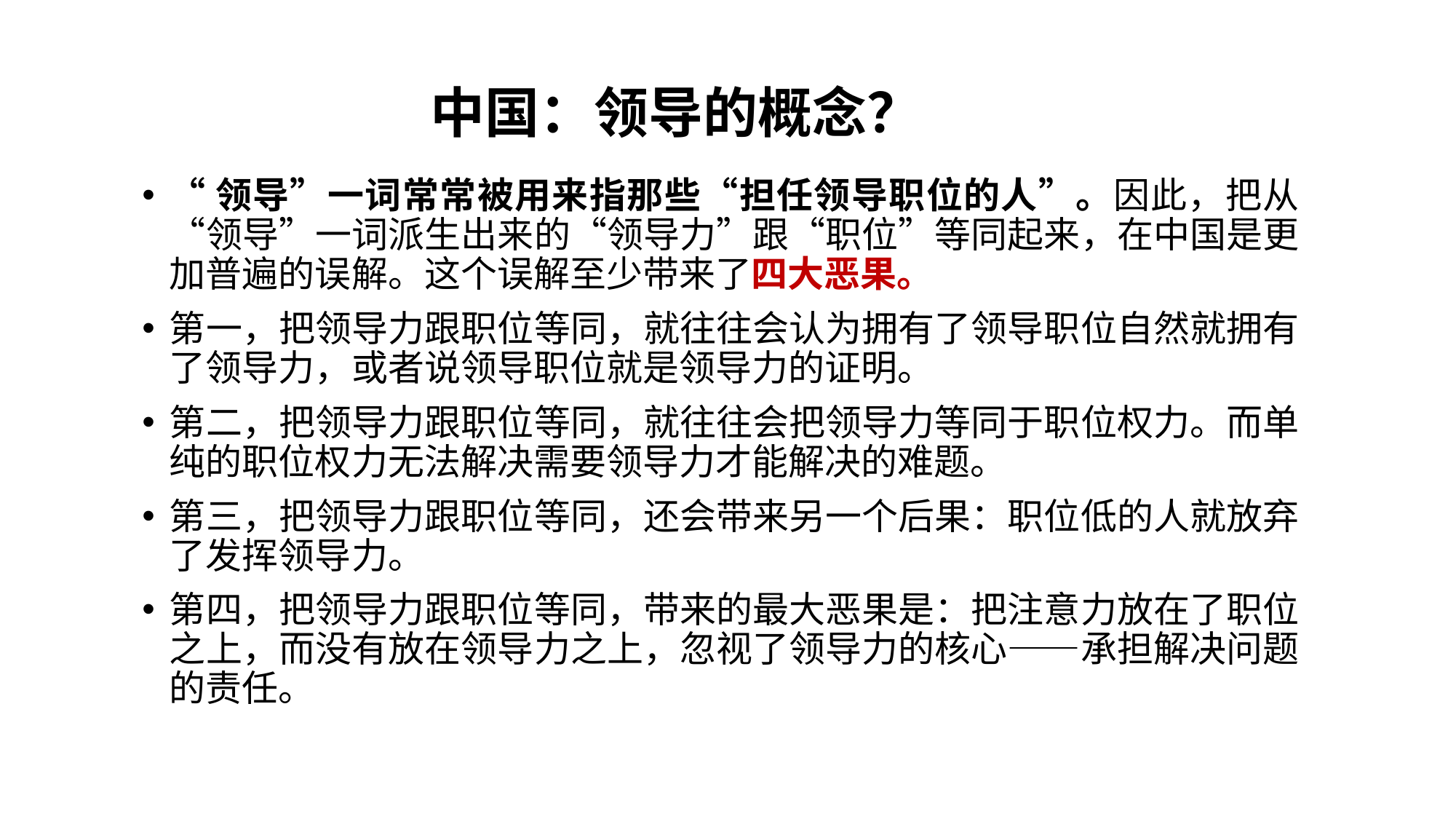

中国：领导的概念？
# “领导”一词常常被用来指那些“担任领导职位的人”。因此，把从“领导”一词派生出来的“领导力”跟“职位”等同起来，在中国是更加普遍的误解。这个误解至少带来了四大恶果。
第一，把领导力跟职位等同，就往往会认为拥有了领导职位自然就拥有了领导力，或者说领导职位就是领导力的证明。
第二，把领导力跟职位等同，就往往会把领导力等同于职位权力。而单纯的职位权力无法解决需要领导力才能解决的难题。
第三，把领导力跟职位等同，还会带来另一个后果：职位低的人就放弃了发挥领导力。
第四，把领导力跟职位等同，带来的最大恶果是：把注意力放在了职位之上，而没有放在领导力之上，忽视了领导力的核心——承担解决问题的责任。